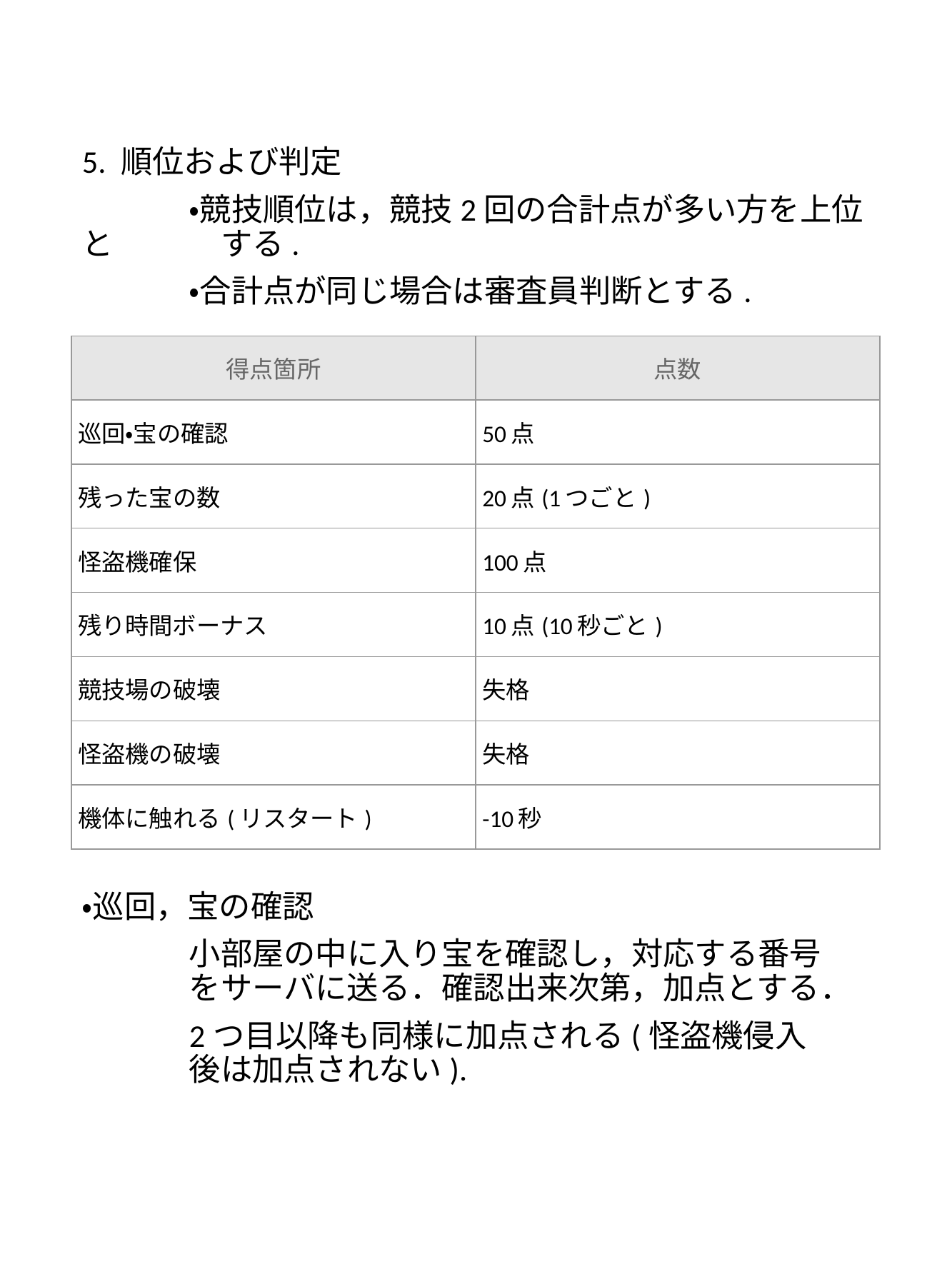

#
5. 順位および判定
	・競技順位は，競技2回の合計点が多い方を上位と	　する.
	・合計点が同じ場合は審査員判断とする.

・巡回，宝の確認
	小部屋の中に入り宝を確認し，対応する番号		をサーバに送る．確認出来次第，加点とする．
	2つ目以降も同様に加点される(怪盗機侵入		後は加点されない).

| 得点箇所 | 点数 |
| --- | --- |
| 巡回・宝の確認 | 50点 |
| 残った宝の数 | 20点(1つごと) |
| 怪盗機確保 | 100点 |
| 残り時間ボーナス | 10点(10秒ごと) |
| 競技場の破壊 | 失格 |
| 怪盗機の破壊 | 失格 |
| 機体に触れる(リスタート) | -10秒 |